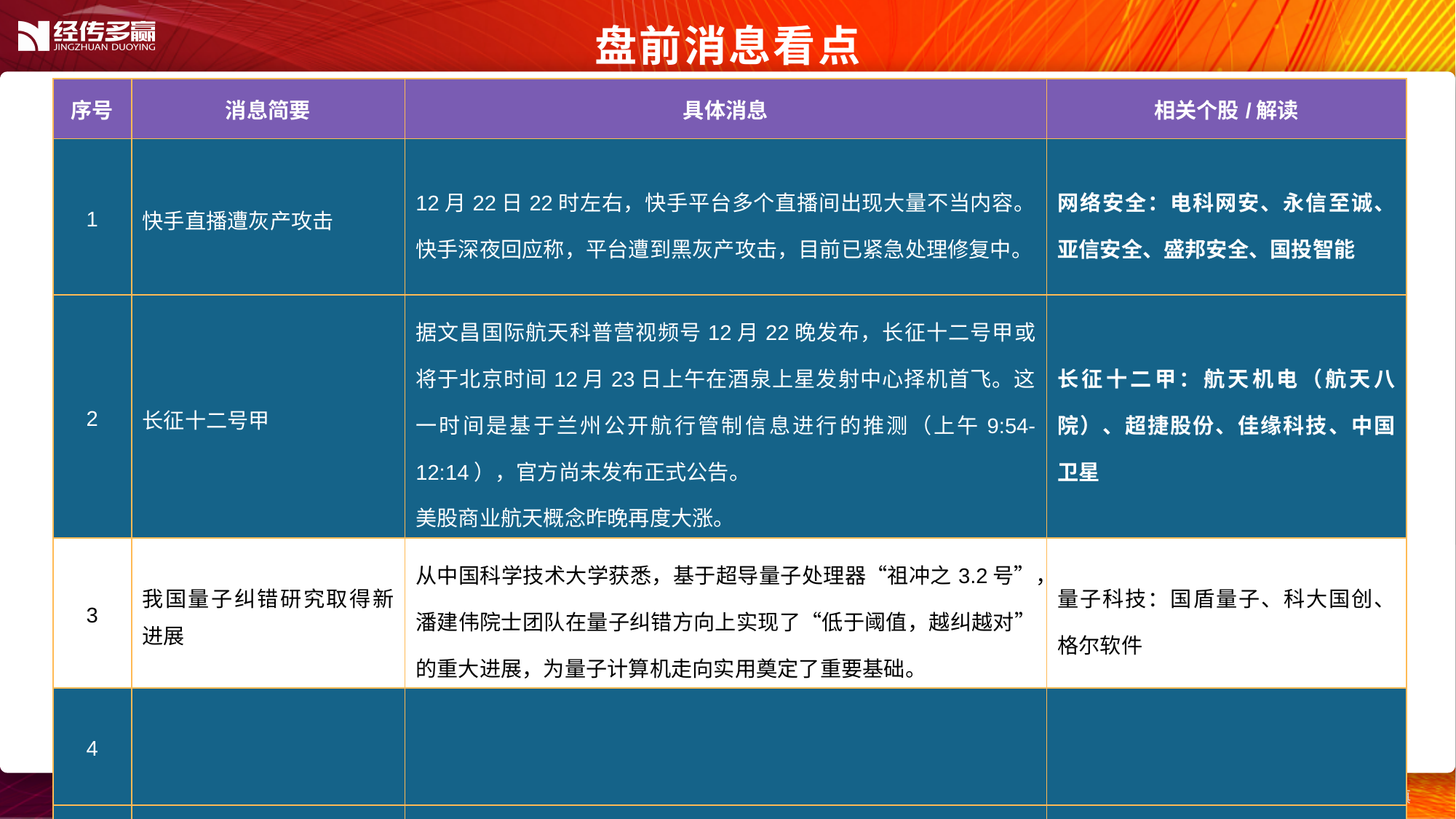

盘前消息看点
| 序号 | 消息简要 | 具体消息 | 相关个股/解读 |
| --- | --- | --- | --- |
| 1 | 快手直播遭灰产攻击 | 12月22日22时左右，快手平台多个直播间出现大量不当内容。快手深夜回应称，平台遭到黑灰产攻击，目前已紧急处理修复中。 | 网络安全：电科网安、永信至诚、亚信安全、盛邦安全、国投智能 |
| 2 | 长征十二号甲 | 据文昌国际航天科普营视频号12月22晚发布，长征十二号甲或将于北京时间12月23日上午在酒泉上星发射中心择机首飞。这一时间是基于兰州公开航行管制信息进行的推测（上午9:54-12:14），官方尚未发布正式公告。 美股商业航天概念昨晚再度大涨。 | 长征十二甲：航天机电（航天八院）、超捷股份、佳缘科技、中国卫星 |
| 3 | 我国量子纠错研究取得新进展 | 从中国科学技术大学获悉，基于超导量子处理器“祖冲之3.2号”，潘建伟院士团队在量子纠错方向上实现了“低于阈值，越纠越对”的重大进展，为量子计算机走向实用奠定了重要基础。 | 量子科技：国盾量子、科大国创、格尔软件 |
| 4 |  |  |  |
| 5 |  |  |  |